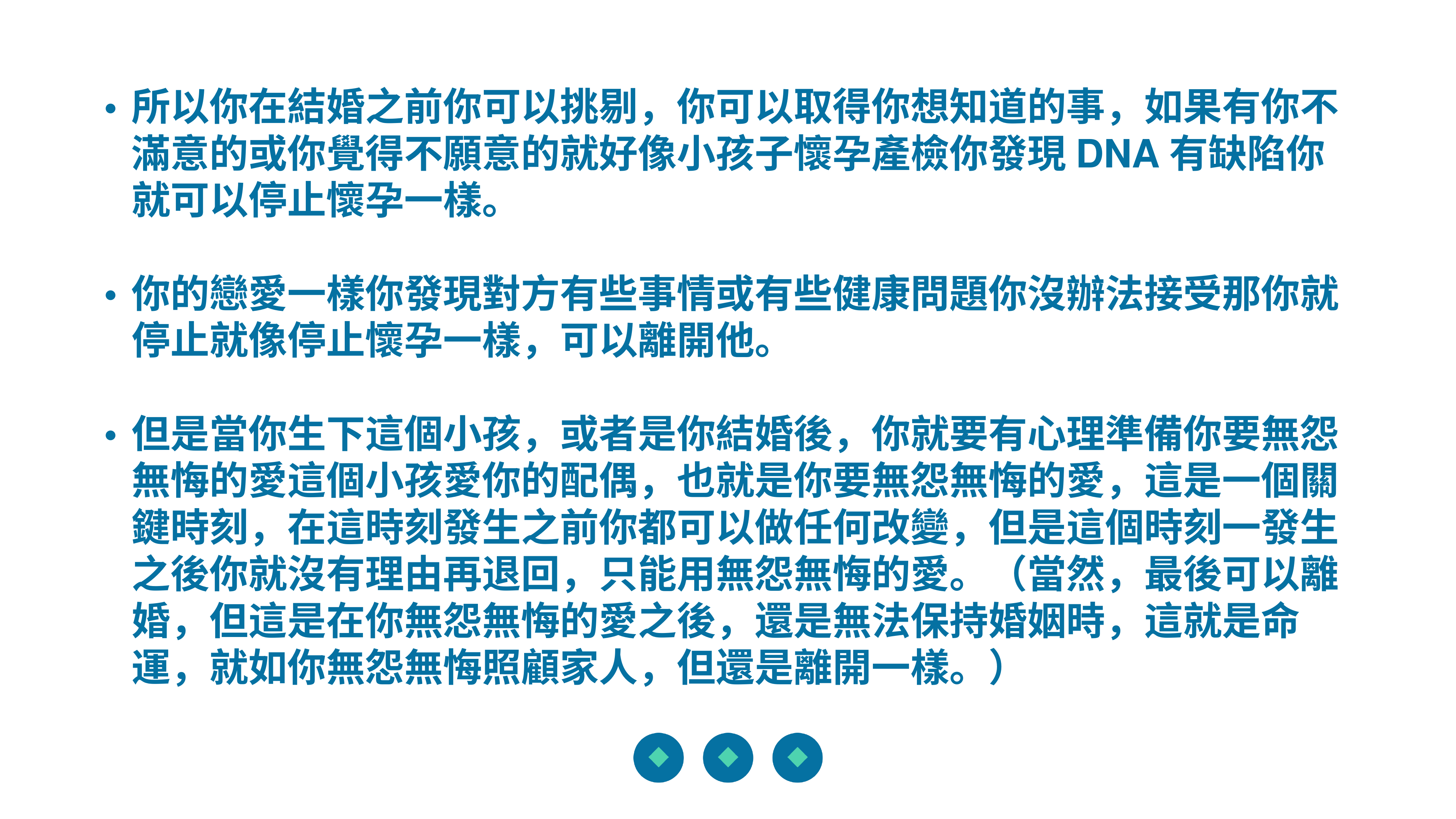

所以你在結婚之前你可以挑剔，你可以取得你想知道的事，如果有你不滿意的或你覺得不願意的就好像小孩子懷孕產檢你發現DNA有缺陷你就可以停止懷孕一樣。

你的戀愛一樣你發現對方有些事情或有些健康問題你沒辦法接受那你就停止就像停止懷孕一樣，可以離開他。

但是當你生下這個小孩，或者是你結婚後，你就要有心理準備你要無怨無悔的愛這個小孩愛你的配偶，也就是你要無怨無悔的愛，這是一個關鍵時刻，在這時刻發生之前你都可以做任何改變，但是這個時刻一發生之後你就沒有理由再退回，只能用無怨無悔的愛。（當然，最後可以離婚，但這是在你無怨無悔的愛之後，還是無法保持婚姻時，這就是命運，就如你無怨無悔照顧家人，但還是離開一樣。）